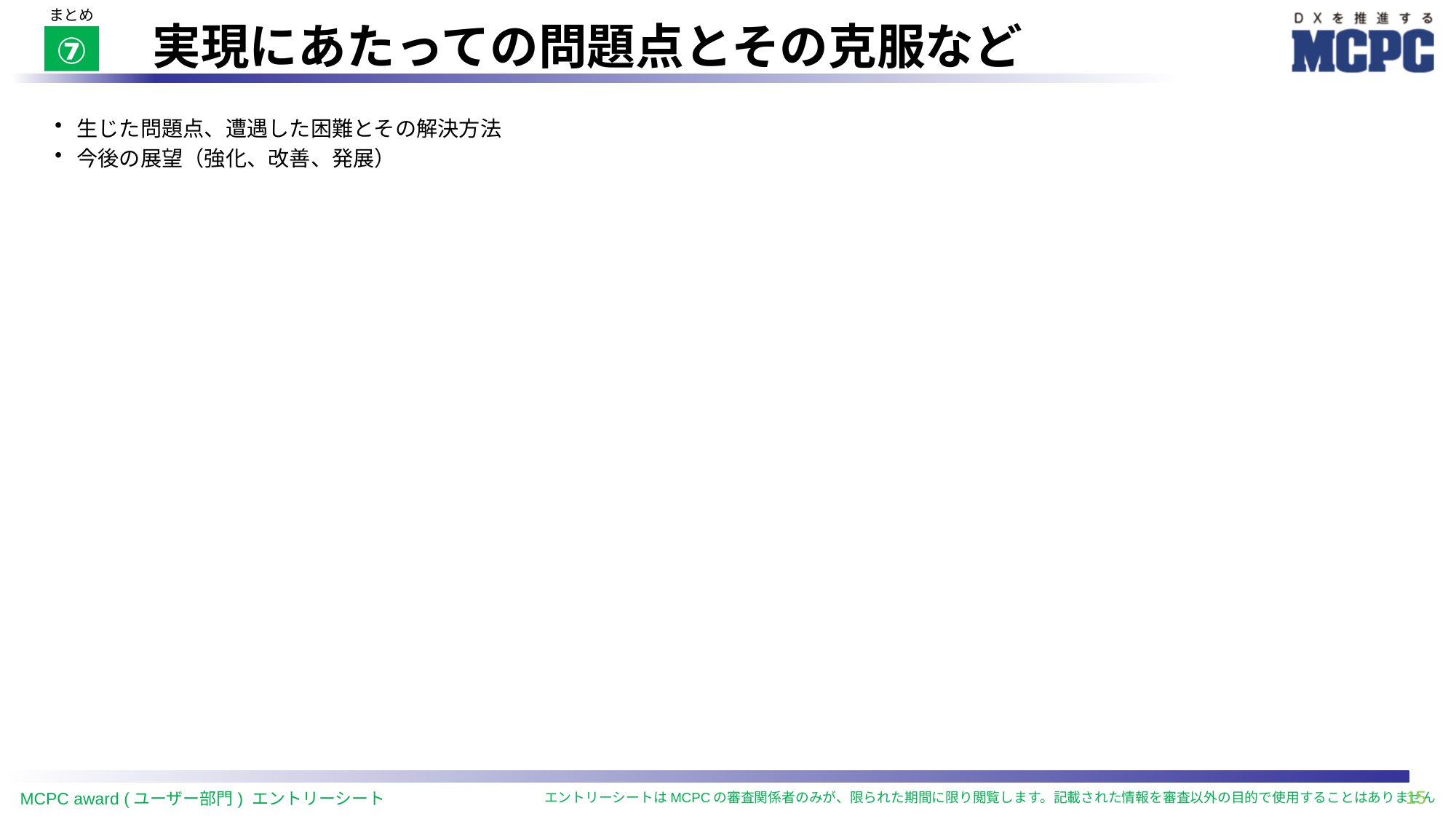

まとめ
# 実現にあたっての問題点とその克服など
⑦
生じた問題点、遭遇した困難とその解決方法
今後の展望（強化、改善、発展）
15